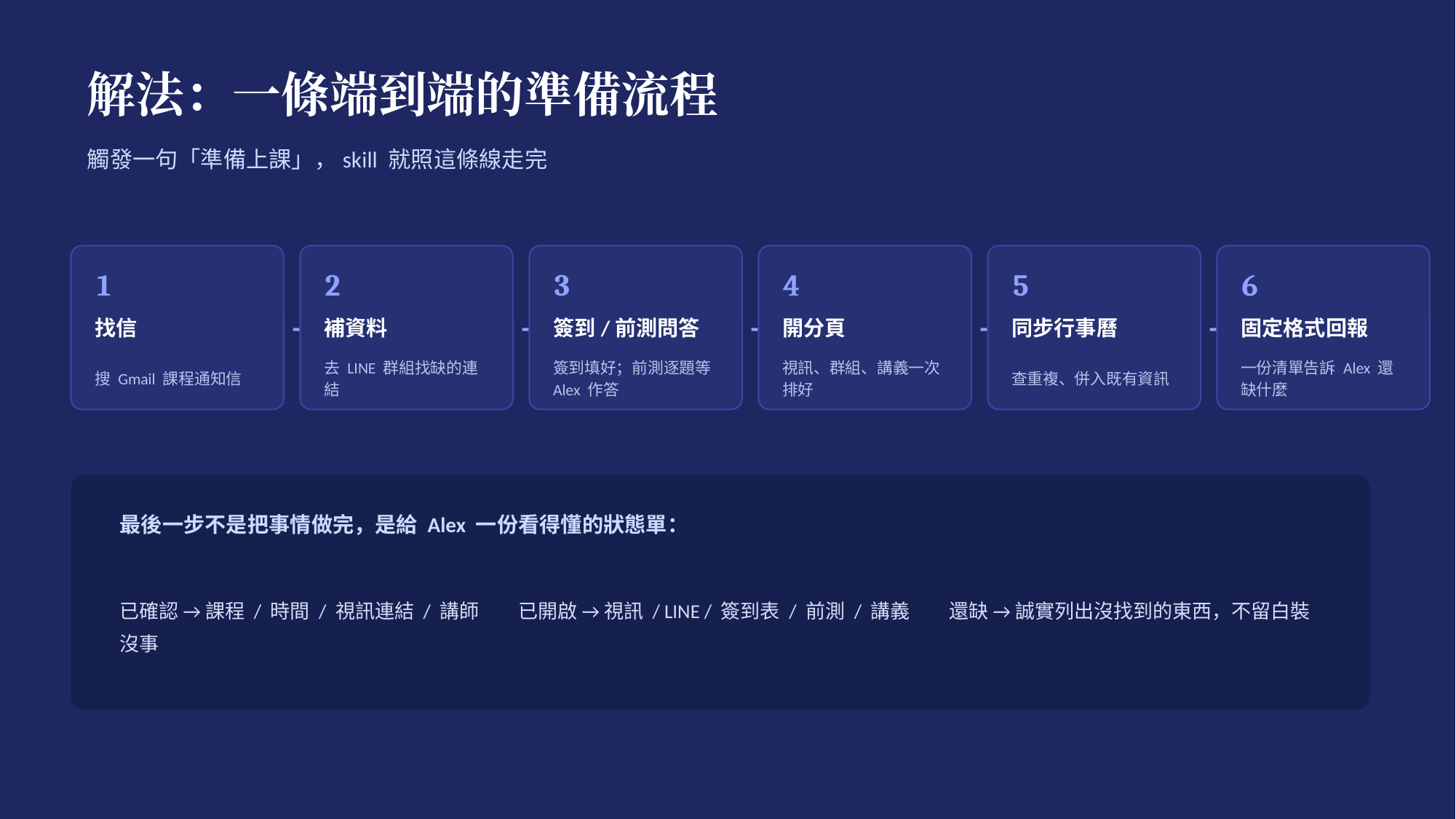

解法：一條端到端的準備流程
觸發一句「準備上課」，skill 就照這條線走完

1
2
3
4
5
6
→
→
→
→
→
找信
補資料
簽到/前測問答
開分頁
同步行事曆
固定格式回報
搜 Gmail 課程通知信
去 LINE 群組找缺的連結
簽到填好；前測逐題等 Alex 作答
視訊、群組、講義一次排好
查重複、併入既有資訊
一份清單告訴 Alex 還缺什麼

最後一步不是把事情做完，是給 Alex 一份看得懂的狀態單：
已確認 → 課程 / 時間 / 視訊連結 / 講師　　已開啟 → 視訊 / LINE / 簽到表 / 前測 / 講義　　還缺 → 誠實列出沒找到的東西，不留白裝沒事